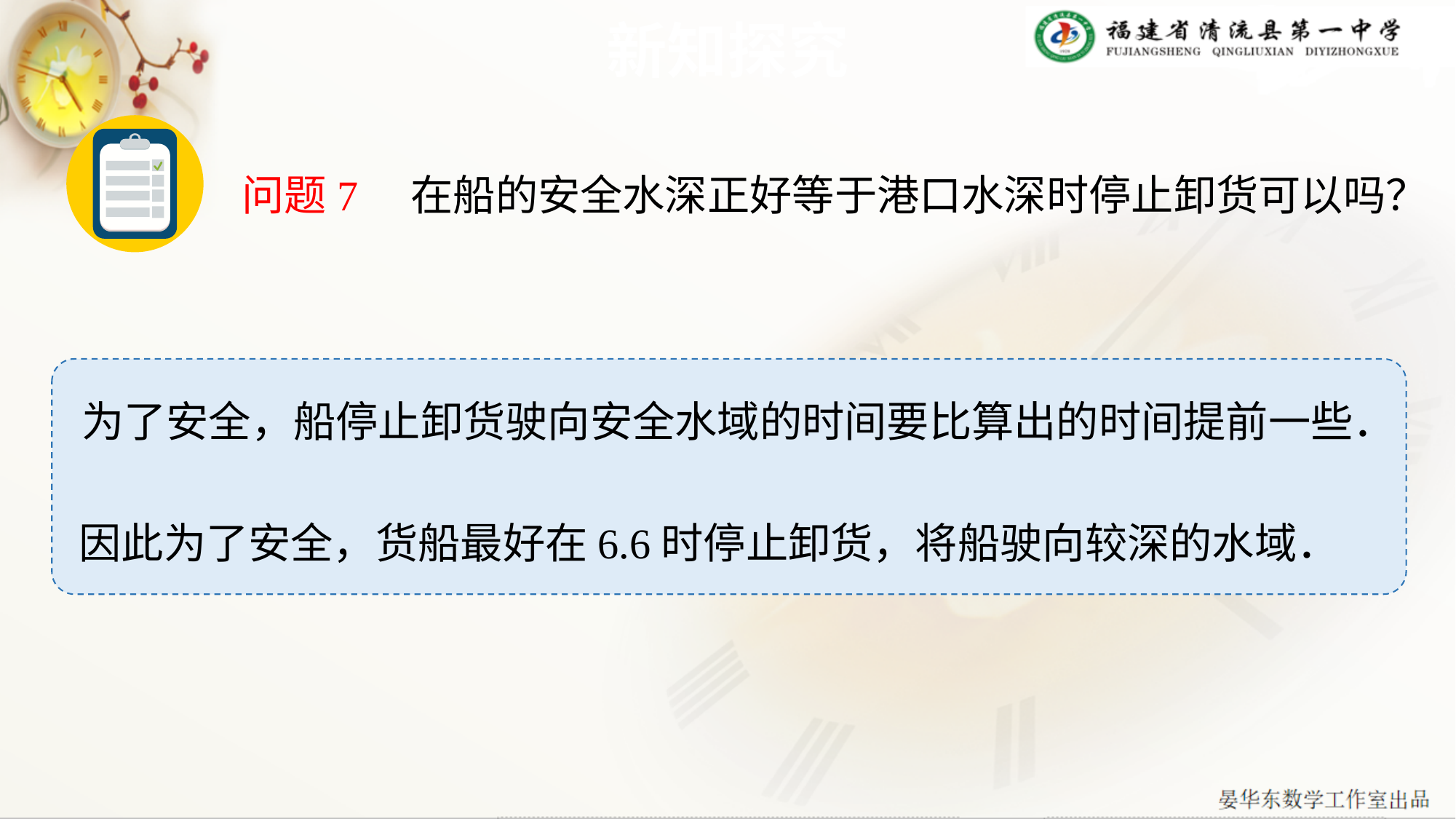

# 新知探究

问题7　在船的安全水深正好等于港口水深时停止卸货可以吗？

为了安全，船停止卸货驶向安全水域的时间要比算出的时间提前一些．
因此为了安全，货船最好在6.6时停止卸货，将船驶向较深的水域．